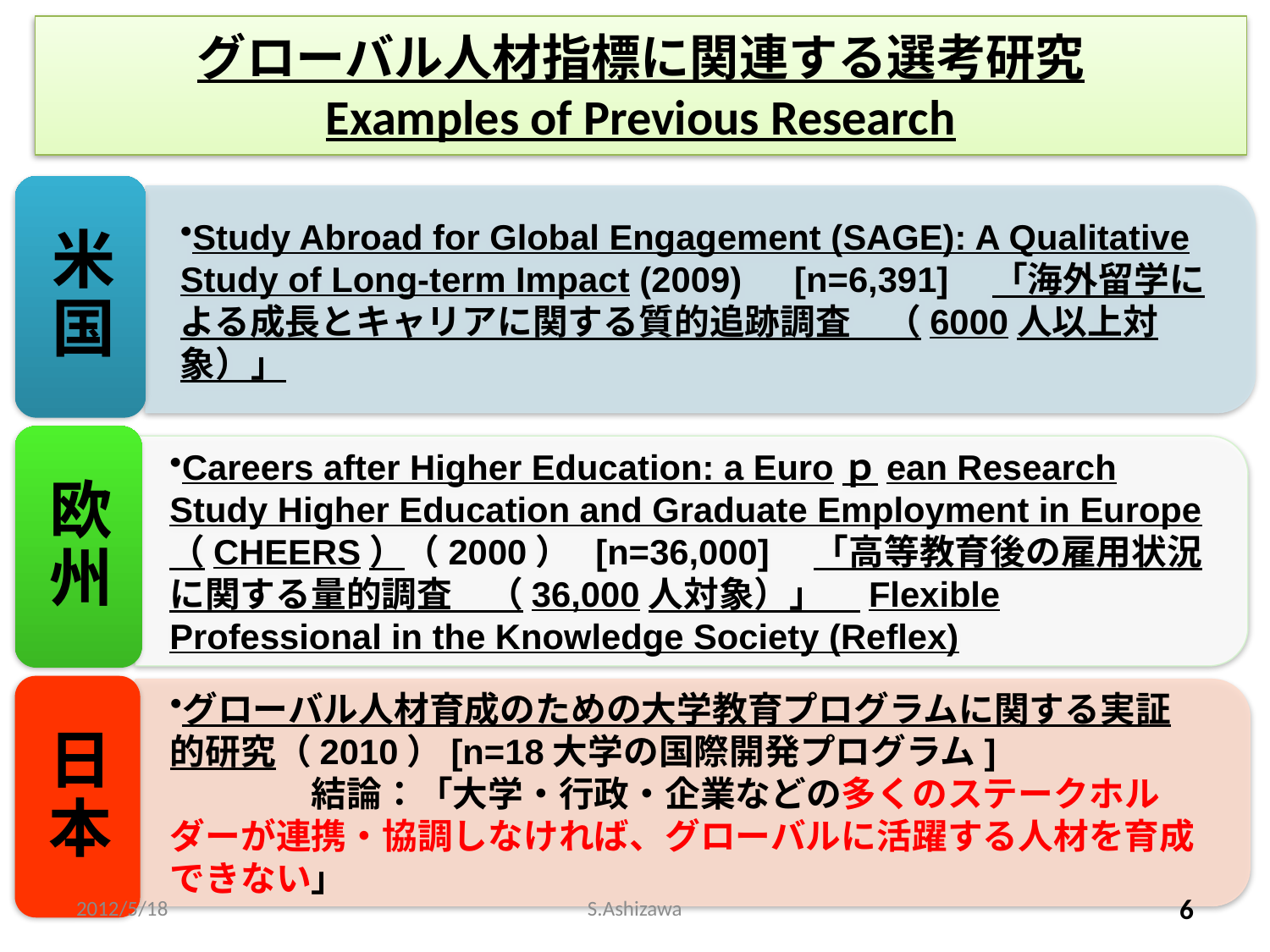

# グローバル人材指標に関連する選考研究 Examples of Previous Research
Study Abroad for Global Engagement (SAGE): A Qualitative Study of Long-term Impact (2009)　[n=6,391]　「海外留学による成長とキャリアに関する質的追跡調査　（6000人以上対象）」
米国
Careers after Higher Education: a Euroｐean Research Study Higher Education and Graduate Employment in Europe （CHEERS）（2000）  [n=36,000]　「高等教育後の雇用状況に関する量的調査　（36,000人対象）」　Flexible Professional in the Knowledge Society (Reflex)
欧州
グローバル人材育成のための大学教育プログラムに関する実証的研究（2010）[n=18大学の国際開発プログラム]　　　　　　　　　結論：「大学・行政・企業などの多くのステークホルダーが連携・協調しなければ、グローバルに活躍する人材を育成できない」
日本
2012/5/18
S.Ashizawa
6